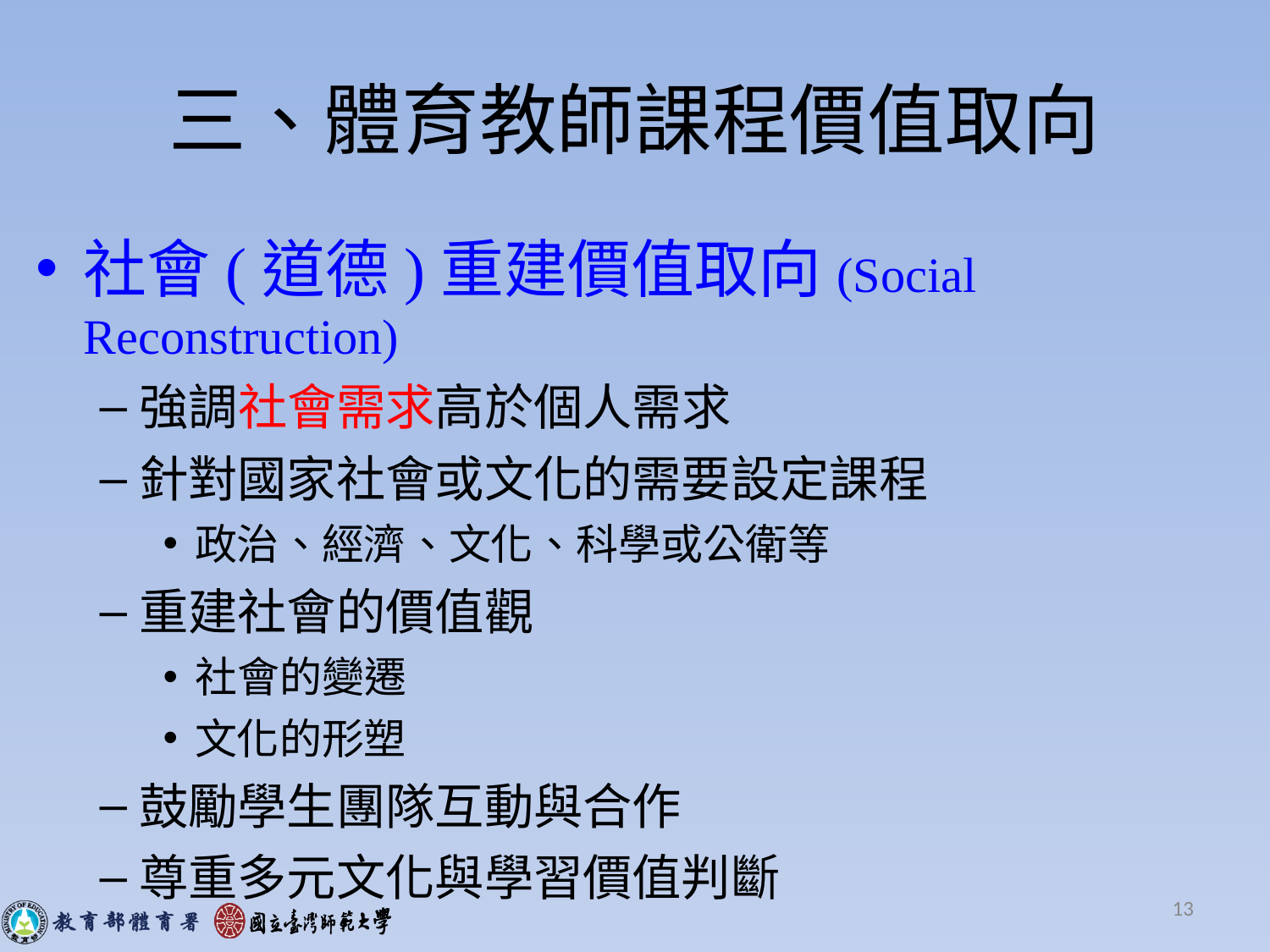

# 三、體育教師課程價值取向
社會(道德)重建價值取向(Social Reconstruction)
強調社會需求高於個人需求
針對國家社會或文化的需要設定課程
政治、經濟、文化、科學或公衛等
重建社會的價值觀
社會的變遷
文化的形塑
鼓勵學生團隊互動與合作
尊重多元文化與學習價值判斷
13